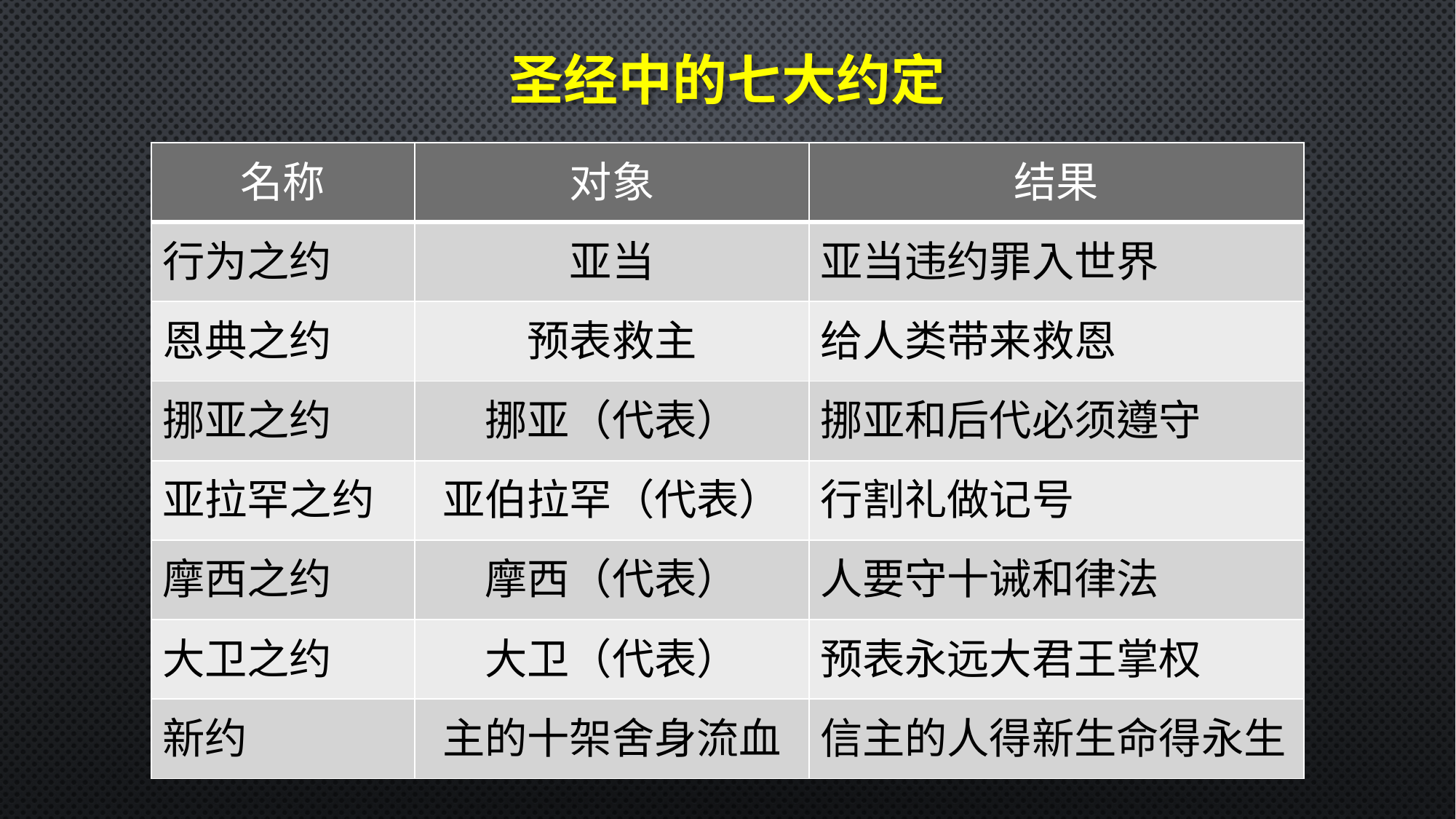

圣经中的七大约定
| 名称 | 对象 | 结果 |
| --- | --- | --- |
| 行为之约 | 亚当 | 亚当违约罪入世界 |
| 恩典之约 | 预表救主 | 给人类带来救恩 |
| 挪亚之约 | 挪亚（代表） | 挪亚和后代必须遵守 |
| 亚拉罕之约 | 亚伯拉罕（代表） | 行割礼做记号 |
| 摩西之约 | 摩西（代表） | 人要守十诫和律法 |
| 大卫之约 | 大卫（代表） | 预表永远大君王掌权 |
| 新约 | 主的十架舍身流血 | 信主的人得新生命得永生 |